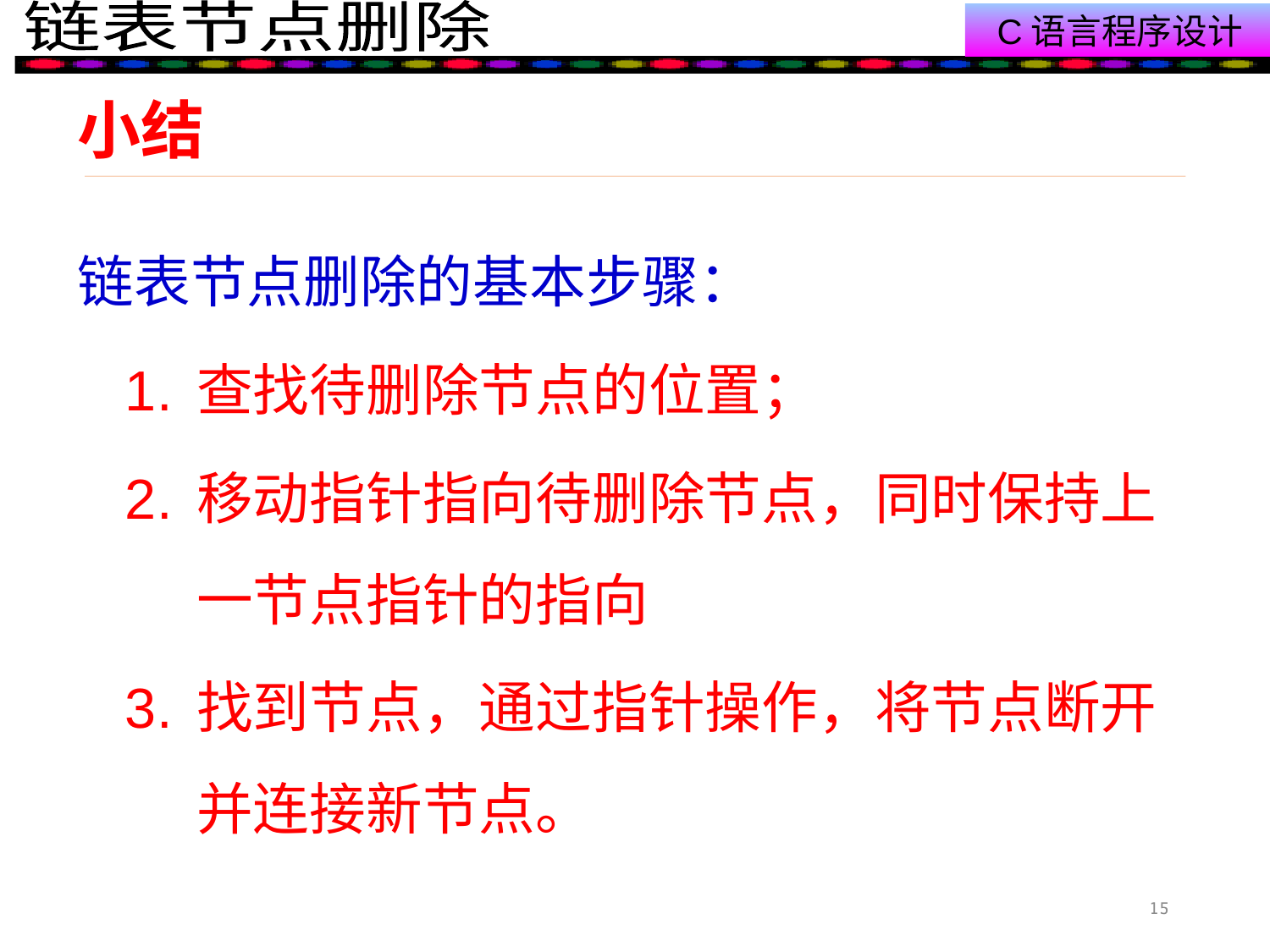

# 小结
链表节点删除的基本步骤：
查找待删除节点的位置；
移动指针指向待删除节点，同时保持上一节点指针的指向
找到节点，通过指针操作，将节点断开并连接新节点。
15